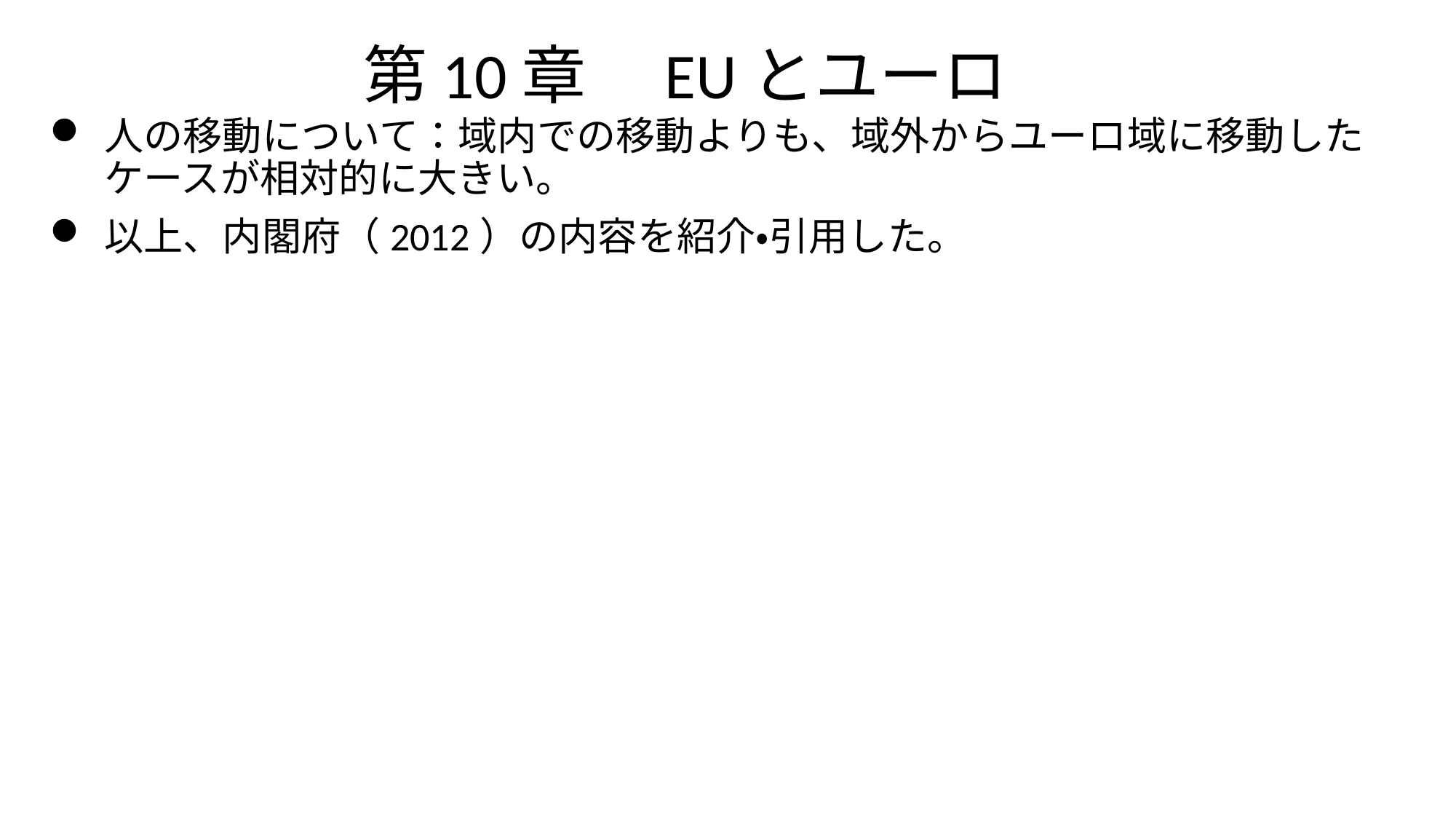

# 第10章　EUとユーロ
人の移動について：域内での移動よりも、域外からユーロ域に移動したケースが相対的に大きい。
以上、内閣府（2012）の内容を紹介・引用した。